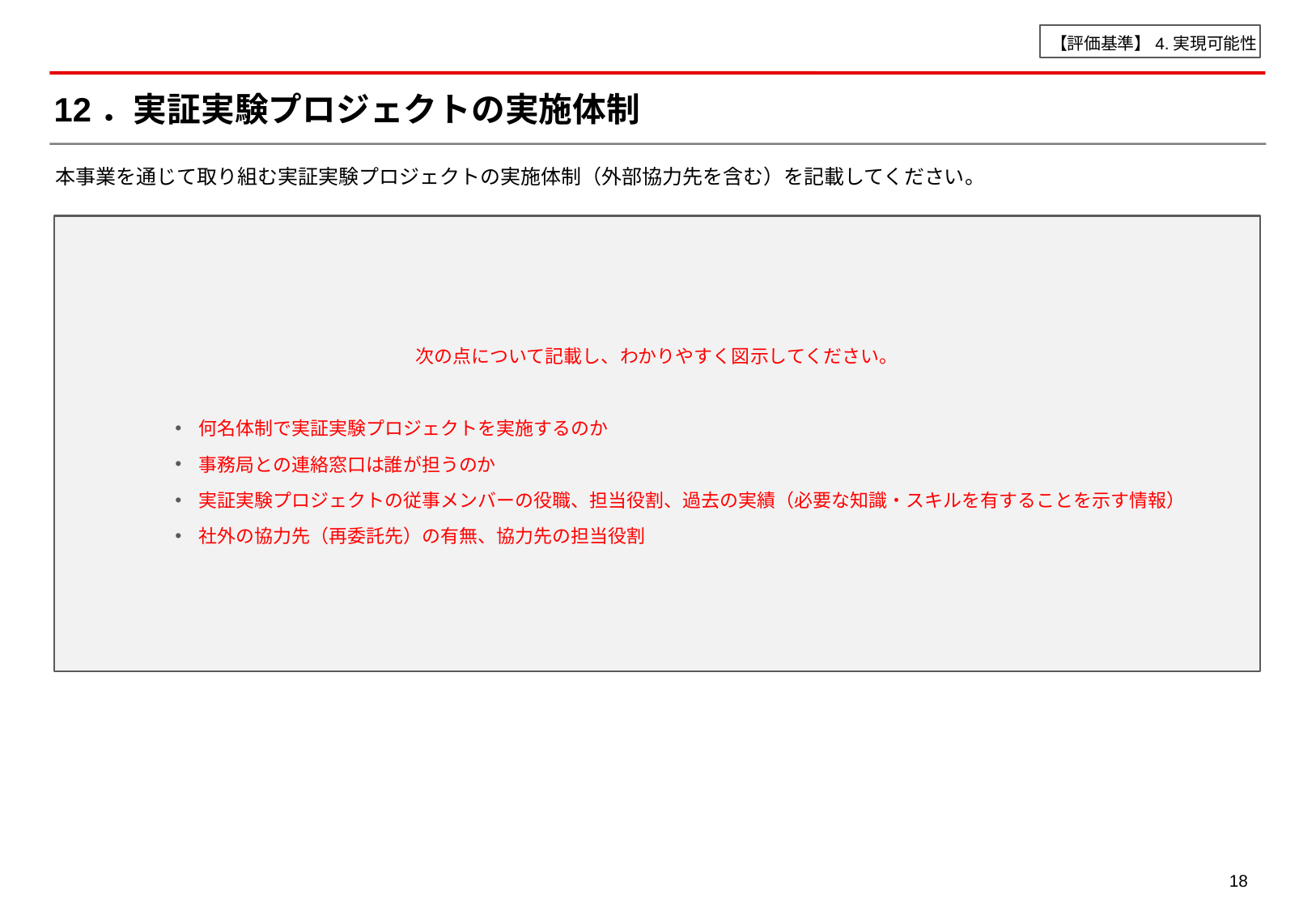

【評価基準】4.実現可能性
# 12．実証実験プロジェクトの実施体制
本事業を通じて取り組む実証実験プロジェクトの実施体制（外部協力先を含む）を記載してください。
次の点について記載し、わかりやすく図示してください。

何名体制で実証実験プロジェクトを実施するのか
事務局との連絡窓口は誰が担うのか
実証実験プロジェクトの従事メンバーの役職、担当役割、過去の実績（必要な知識・スキルを有することを示す情報）
社外の協力先（再委託先）の有無、協力先の担当役割